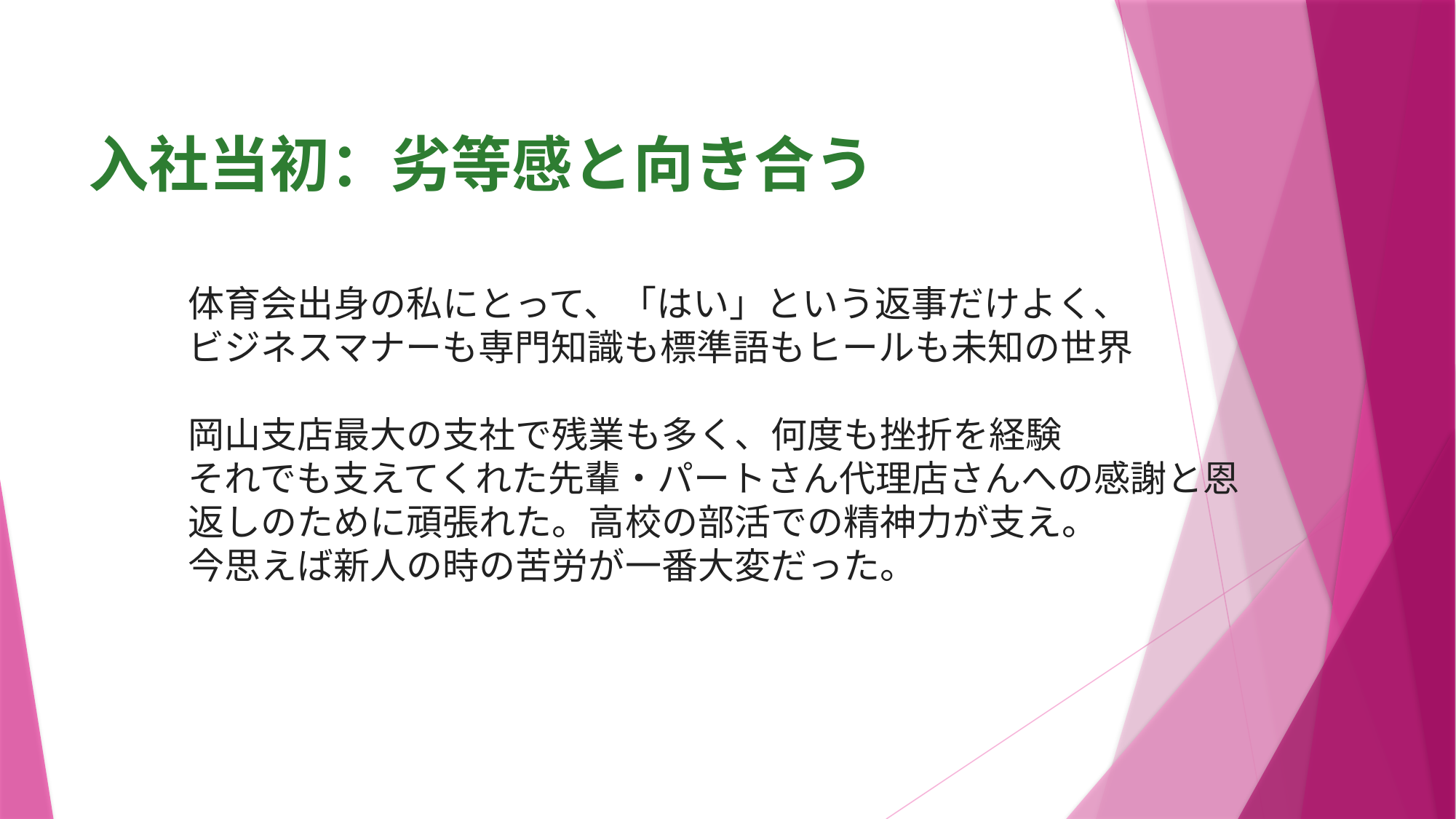

入社当初：劣等感と向き合う
体育会出身の私にとって、「はい」という返事だけよく、
ビジネスマナーも専門知識も標準語もヒールも未知の世界

岡山支店最大の支社で残業も多く、何度も挫折を経験
それでも支えてくれた先輩・パートさん代理店さんへの感謝と恩返しのために頑張れた。高校の部活での精神力が支え。
今思えば新人の時の苦労が一番大変だった。